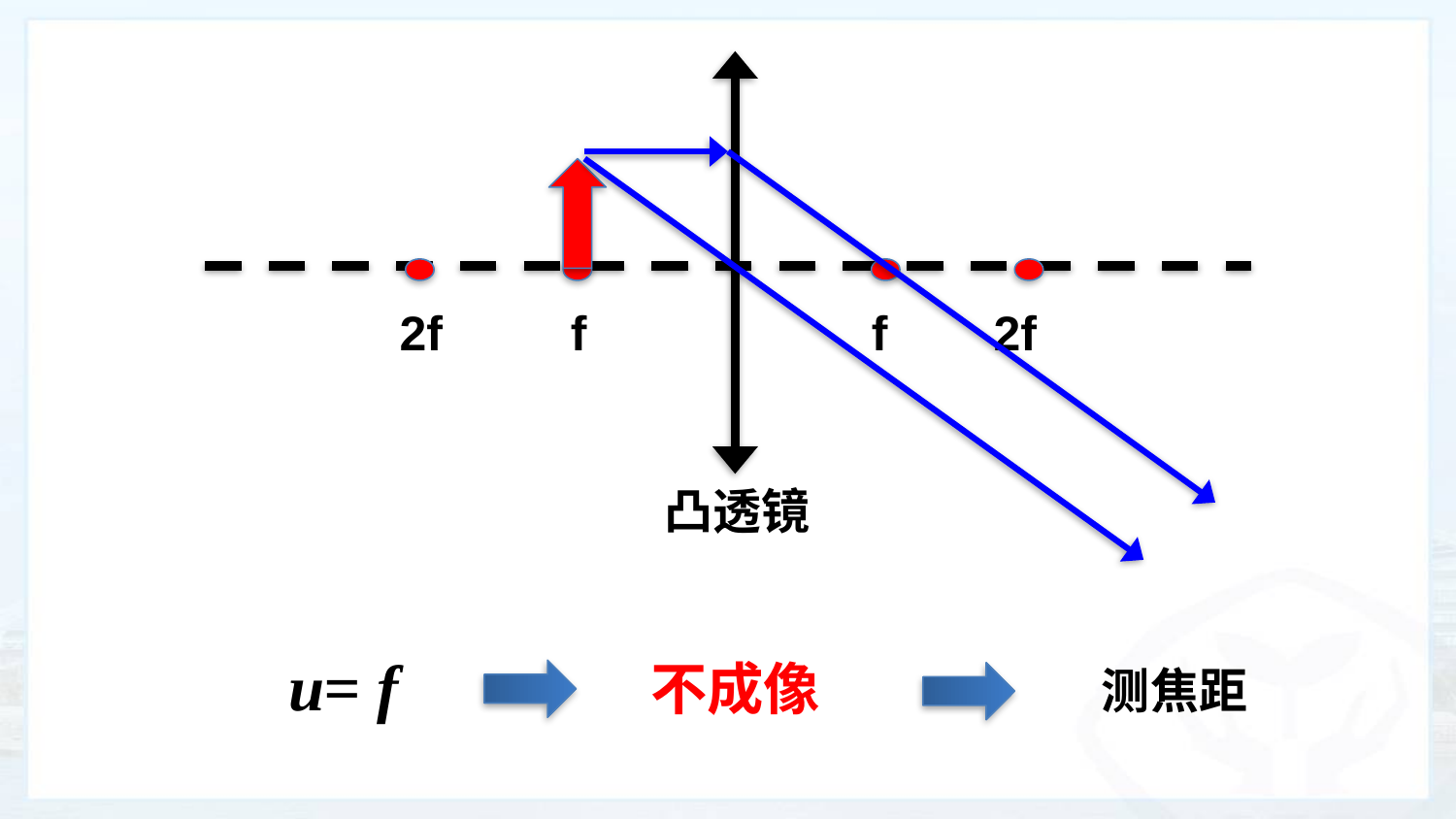

2f
f
f
2f
凸透镜
u= f

不成像
测焦距